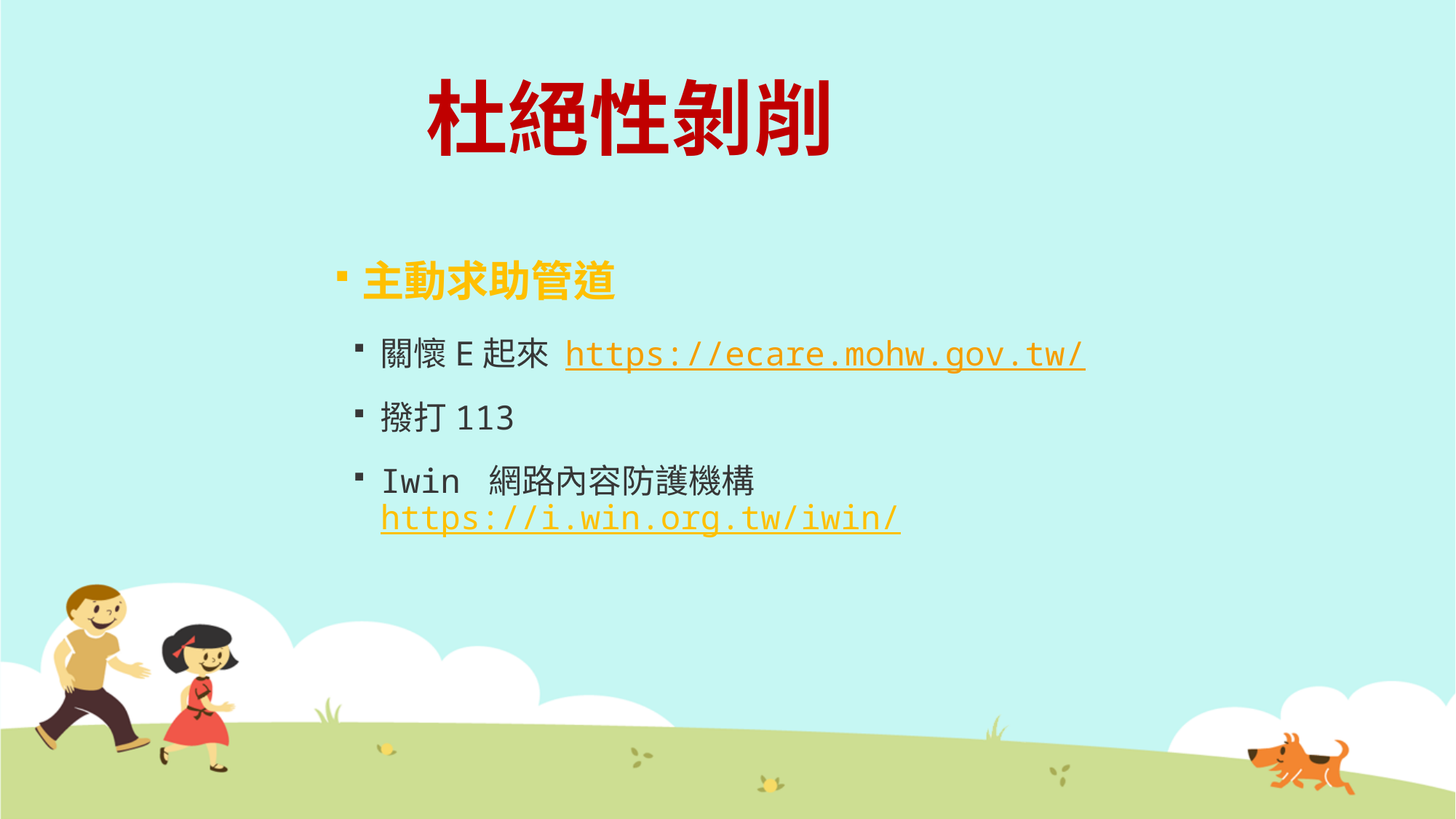

# 杜絕性剝削
主動求助管道
關懷E起來 https://ecare.mohw.gov.tw/
撥打113
Iwin 網路內容防護機構 https://i.win.org.tw/iwin/